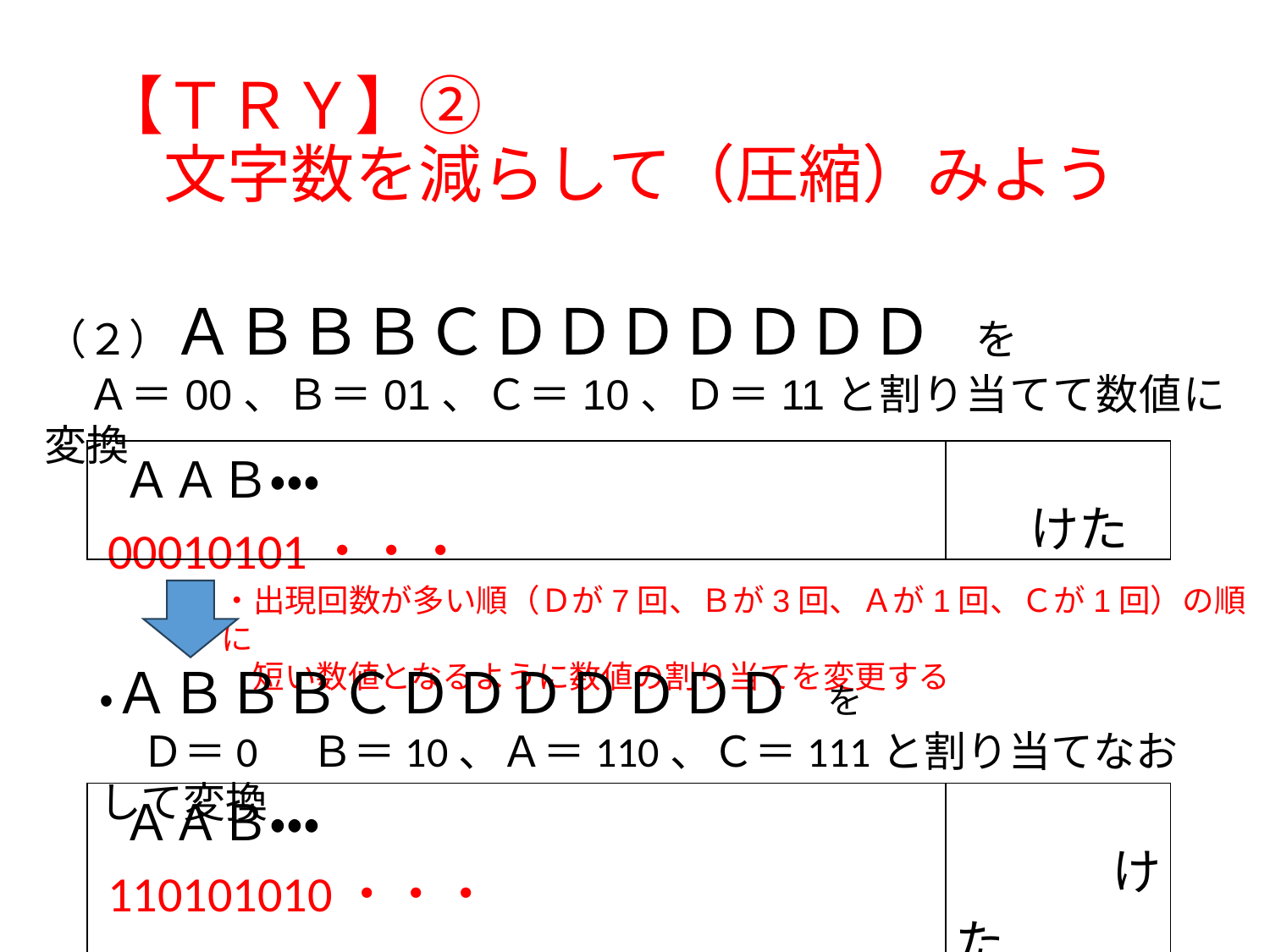

# 【ＴＲＹ】② 　文字数を減らして（圧縮）みよう
（２）ＡＢＢＢＣＤＤＤＤＤＤＤ　を
　Ａ＝00、Ｂ＝01、Ｃ＝10、Ｄ＝11と割り当てて数値に変換
| ＡＡＢ・・・  00010101・・・ | けた |
| --- | --- |
・出現回数が多い順（Ｄが7回、Ｂが3回、Ａが1回、Ｃが1回）の順に
　短い数値となるように数値の割り当てを変更する

・ＡＢＢＢＣＤＤＤＤＤＤＤ　を
　Ｄ＝0　Ｂ＝10、Ａ＝110、Ｃ＝111と割り当てなおして変換
| ＡＡＢ・・・  110101010・・・ | けた |
| --- | --- |